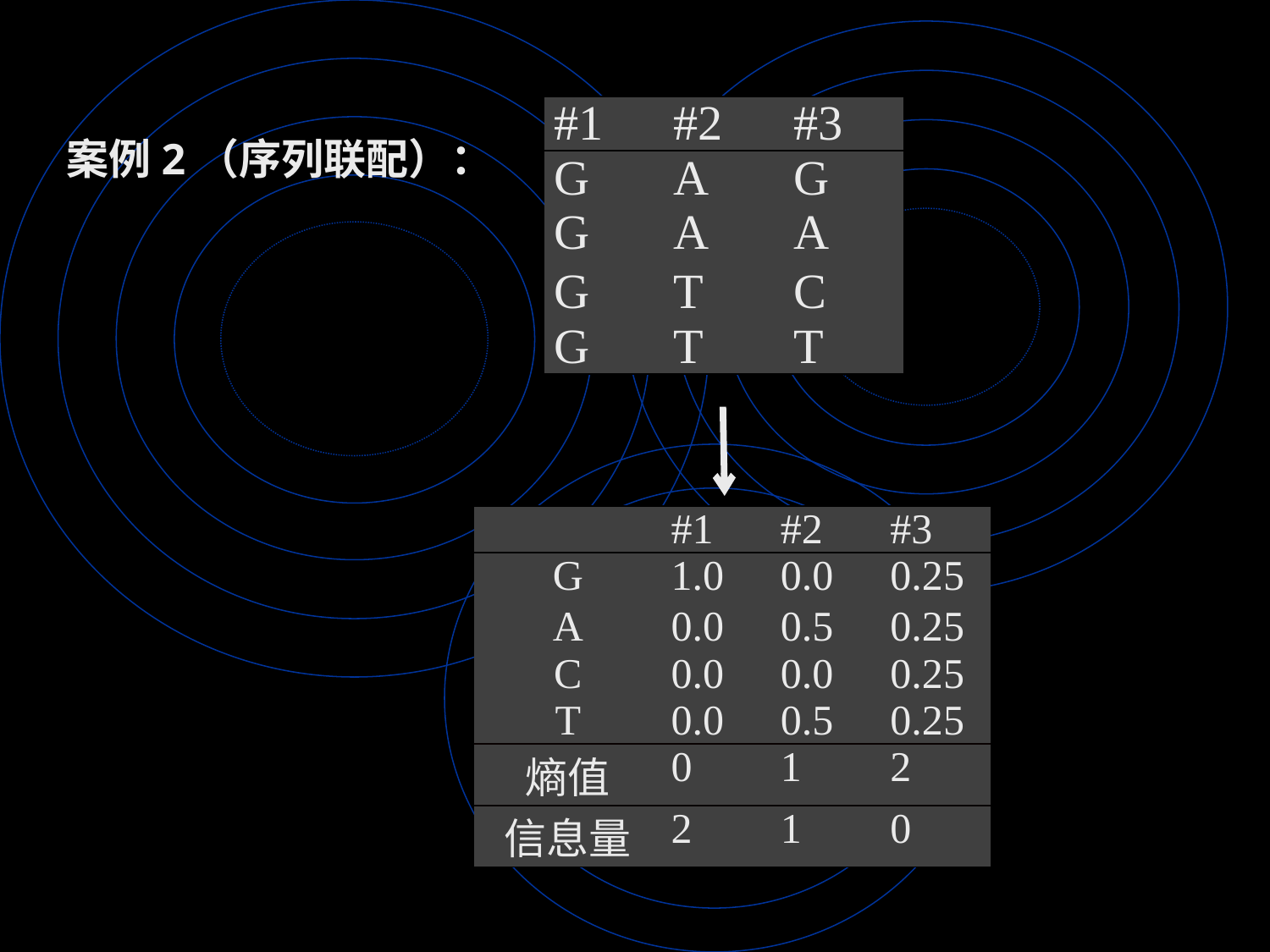

| #1 | #2 | #3 |
| --- | --- | --- |
| G | A | G |
| G | A | A |
| G | T | C |
| G | T | T |
案例2（序列联配）：
|  | #1 | #2 | #3 |
| --- | --- | --- | --- |
| G | 1.0 | 0.0 | 0.25 |
| A | 0.0 | 0.5 | 0.25 |
| C | 0.0 | 0.0 | 0.25 |
| T | 0.0 | 0.5 | 0.25 |
| 熵值 | 0 | 1 | 2 |
| 信息量 | 2 | 1 | 0 |